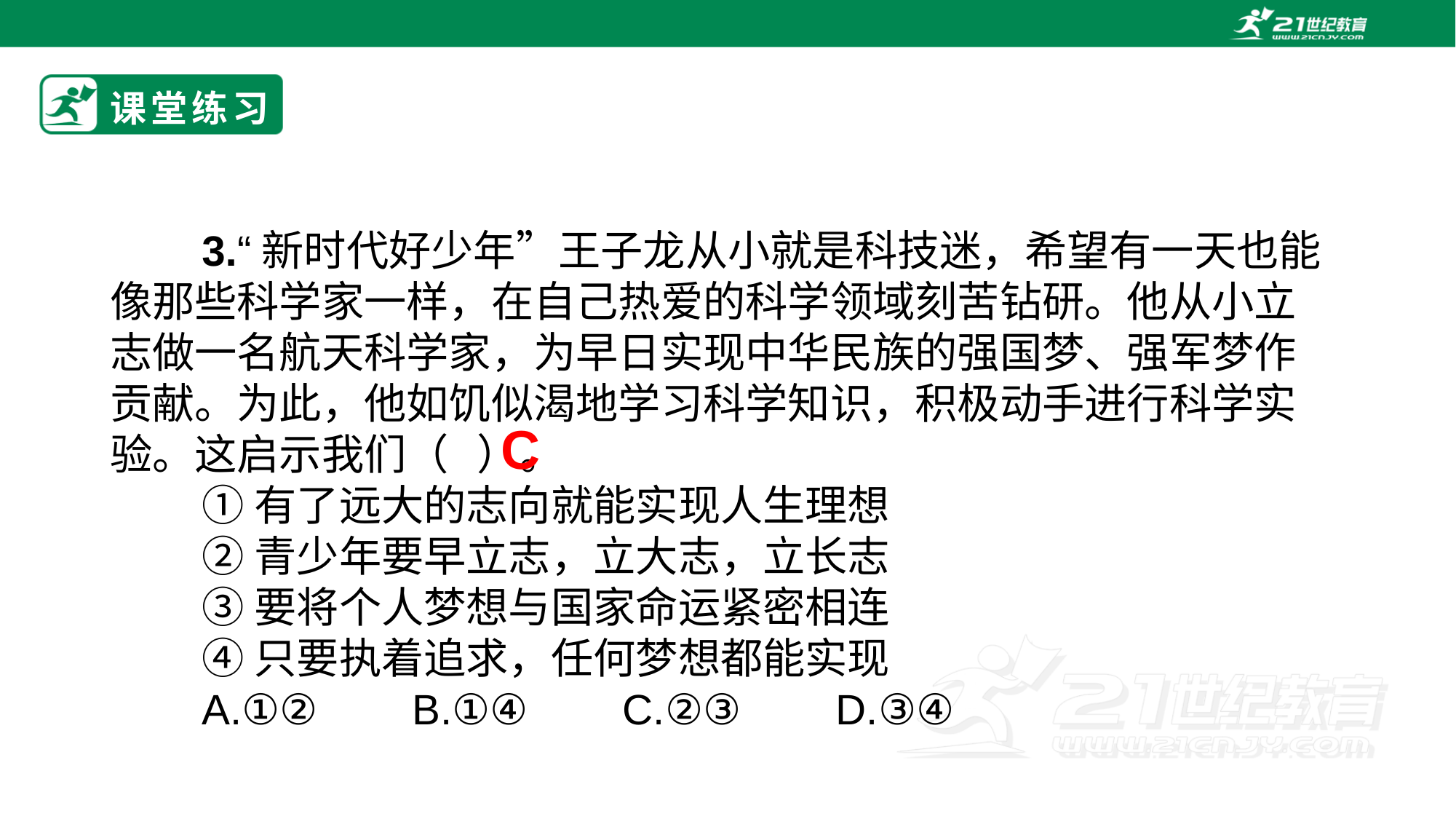

# 课堂练习
3.“新时代好少年”王子龙从小就是科技迷，希望有一天也能像那些科学家一样，在自己热爱的科学领域刻苦钻研。他从小立志做一名航天科学家，为早日实现中华民族的强国梦、强军梦作贡献。为此，他如饥似渴地学习科学知识，积极动手进行科学实验。这启示我们（   ）。
①有了远大的志向就能实现人生理想
②青少年要早立志，立大志，立长志
③要将个人梦想与国家命运紧密相连
④只要执着追求，任何梦想都能实现
A.①②        B.①④        C.②③        D.③④
C